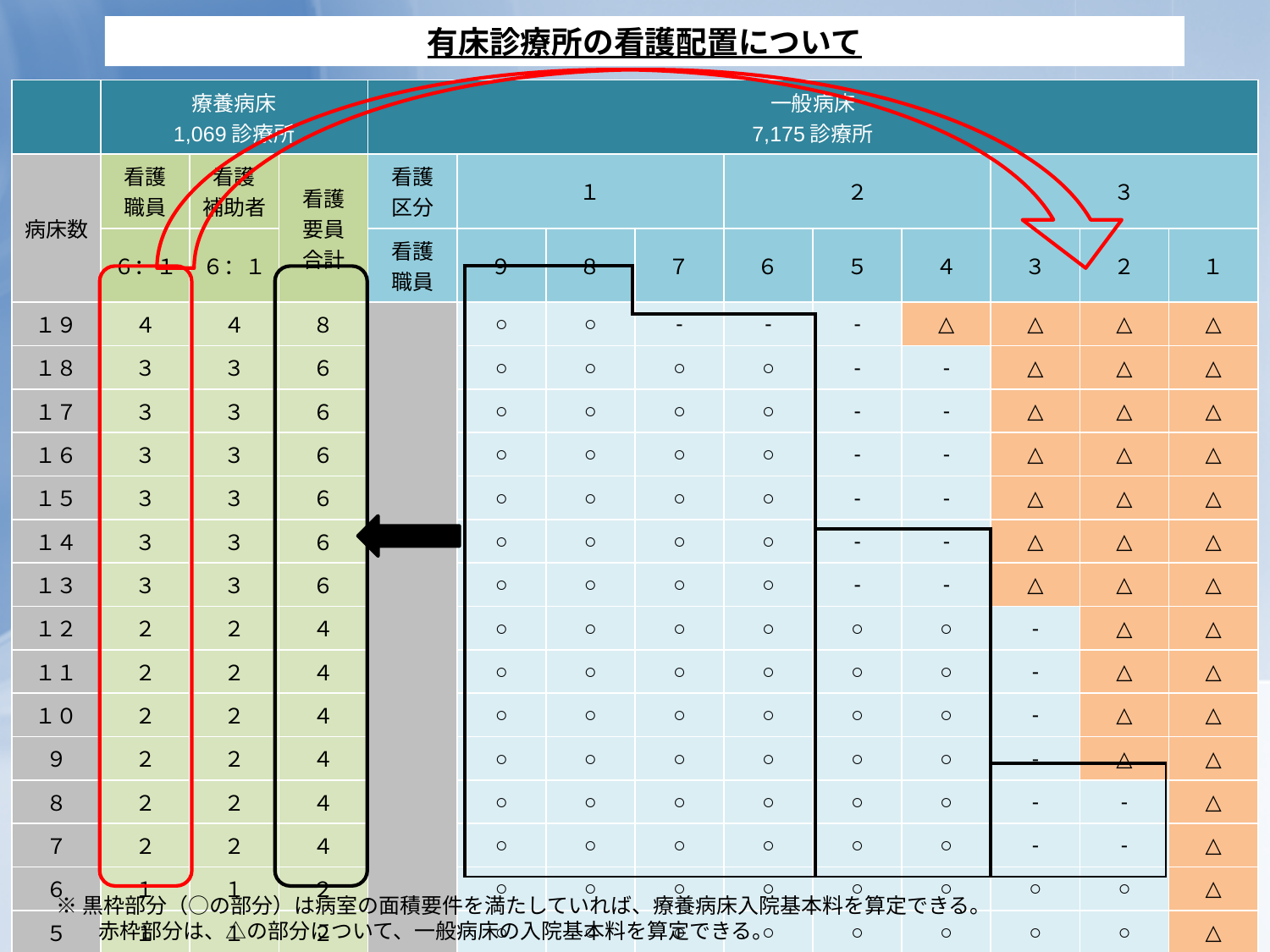

# 有床診療所の看護配置について

|  | 療養病床 1,069診療所 |  |  | 一般病床 7,175診療所 |  |  |  |  |  |  |  |  |  |
| --- | --- | --- | --- | --- | --- | --- | --- | --- | --- | --- | --- | --- | --- |
| 病床数 | 看護 職員 | 看護 補助者 | 看護 要員 合計 | 看護 区分 | １ |  |  | ２ |  |  | ３ |  |  |
|  | ６：１ | ６：１ |  | 看護 職員 | ９ | ８ | ７ | ６ | ５ | ４ | ３ | ２ | １ |
| １９ | ４ | ４ | ８ |  | ○ | ○ | - | - | - | △ | △ | △ | △ |
| １８ | ３ | ３ | ６ |  | ○ | ○ | ○ | ○ | - | - | △ | △ | △ |
| １７ | ３ | ３ | ６ |  | ○ | ○ | ○ | ○ | - | - | △ | △ | △ |
| １６ | ３ | ３ | ６ |  | ○ | ○ | ○ | ○ | - | - | △ | △ | △ |
| １５ | ３ | ３ | ６ |  | ○ | ○ | ○ | ○ | - | - | △ | △ | △ |
| １４ | ３ | ３ | ６ |  | ○ | ○ | ○ | ○ | - | - | △ | △ | △ |
| １３ | ３ | ３ | ６ |  | ○ | ○ | ○ | ○ | - | - | △ | △ | △ |
| １２ | ２ | ２ | ４ |  | ○ | ○ | ○ | ○ | ○ | ○ | - | △ | △ |
| １１ | ２ | ２ | ４ |  | ○ | ○ | ○ | ○ | ○ | ○ | - | △ | △ |
| １０ | ２ | ２ | ４ |  | ○ | ○ | ○ | ○ | ○ | ○ | - | △ | △ |
| ９ | ２ | ２ | ４ |  | ○ | ○ | ○ | ○ | ○ | ○ | - | △ | △ |
| ８ | ２ | ２ | ４ |  | ○ | ○ | ○ | ○ | ○ | ○ | - | - | △ |
| ７ | ２ | ２ | ４ |  | ○ | ○ | ○ | ○ | ○ | ○ | - | - | △ |
| ６ | １ | １ | ２ |  | ○ | ○ | ○ | ○ | ○ | ○ | ○ | ○ | △ |
| ５ | １ | １ | ２ |  | ○ | ○ | ○ | ○ | ○ | ○ | ○ | ○ | △ |
| ４ | １ | １ | ２ |  | ○ | ○ | ○ | ○ | ○ | ○ | ○ | ○ | △ |

|  |  |  |  |
| --- | --- | --- | --- |
|  |  |  |  |
|  |  |  |  |
|  |  |  |  |

※黒枠部分（○の部分）は病室の面積要件を満たしていれば、療養病床入院基本料を算定できる。
　　赤枠部分は、△の部分について、一般病床の入院基本料を算定できる。
148